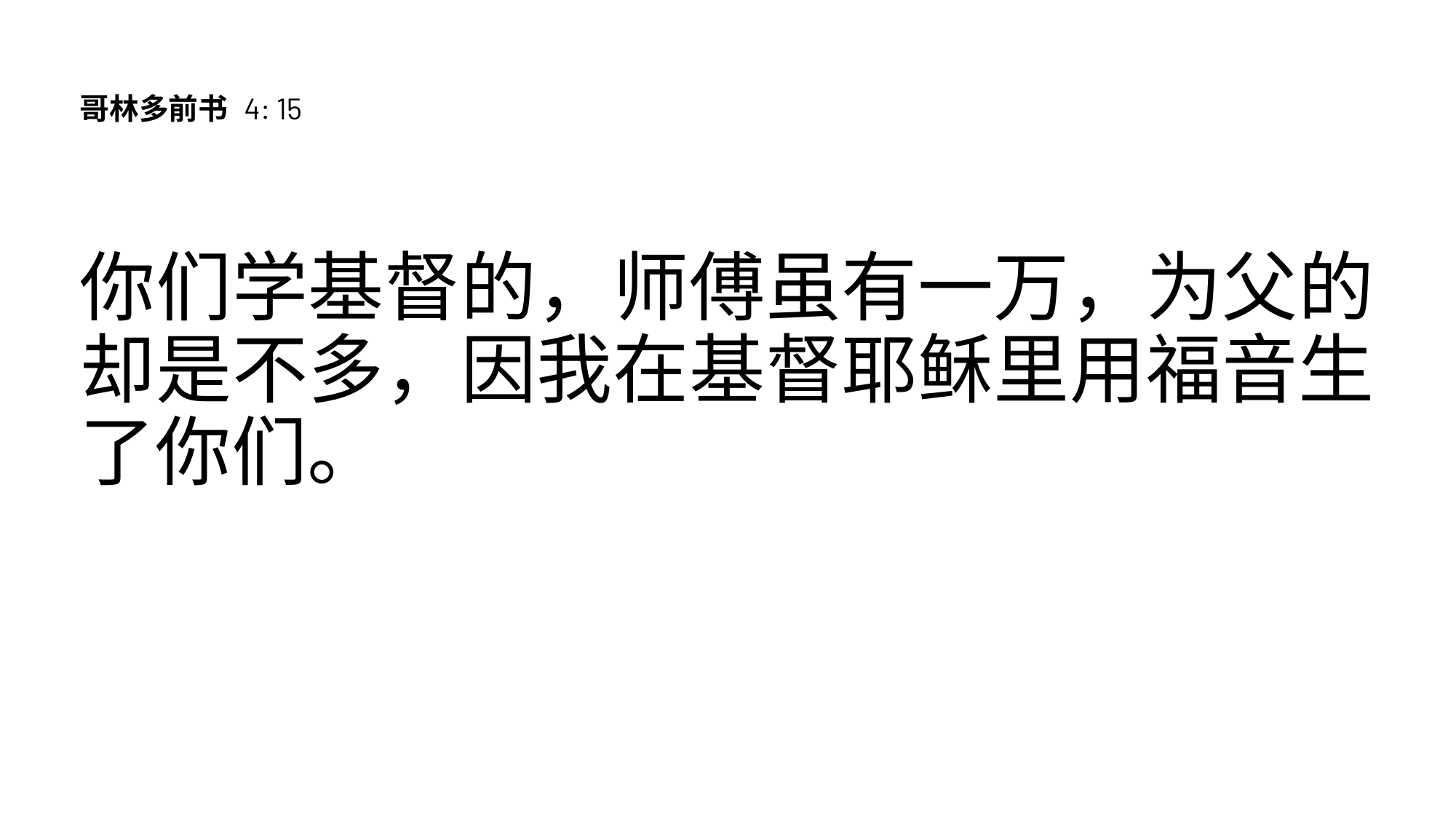

# 哥林多前书  4: 15
你们学基督的，师傅虽有一万，为父的却是不多，因我在基督耶稣里用福音生了你们。